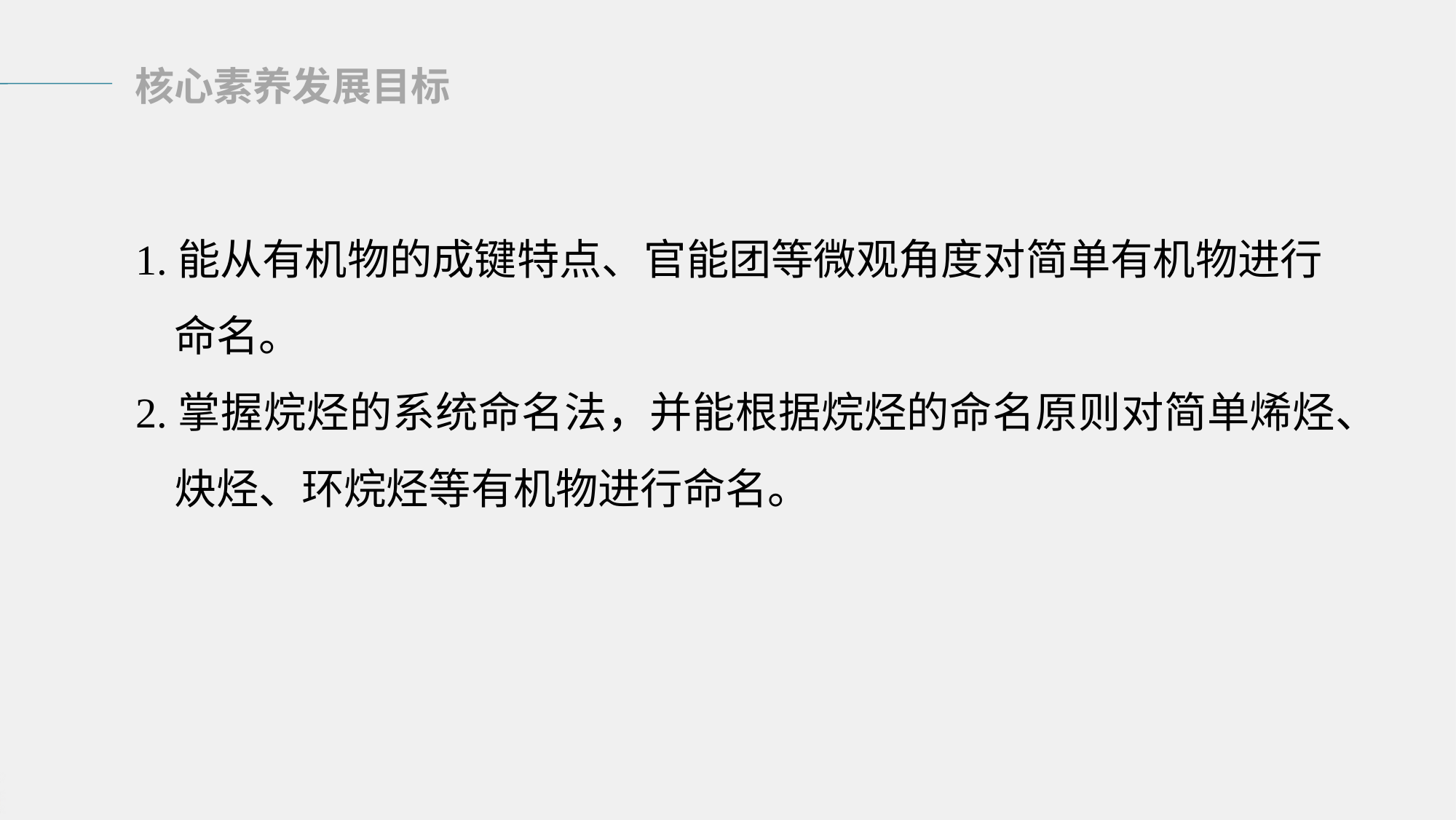

核心素养发展目标
1.能从有机物的成键特点、官能团等微观角度对简单有机物进行
   命名。
2.掌握烷烃的系统命名法，并能根据烷烃的命名原则对简单烯烃、
   炔烃、环烷烃等有机物进行命名。